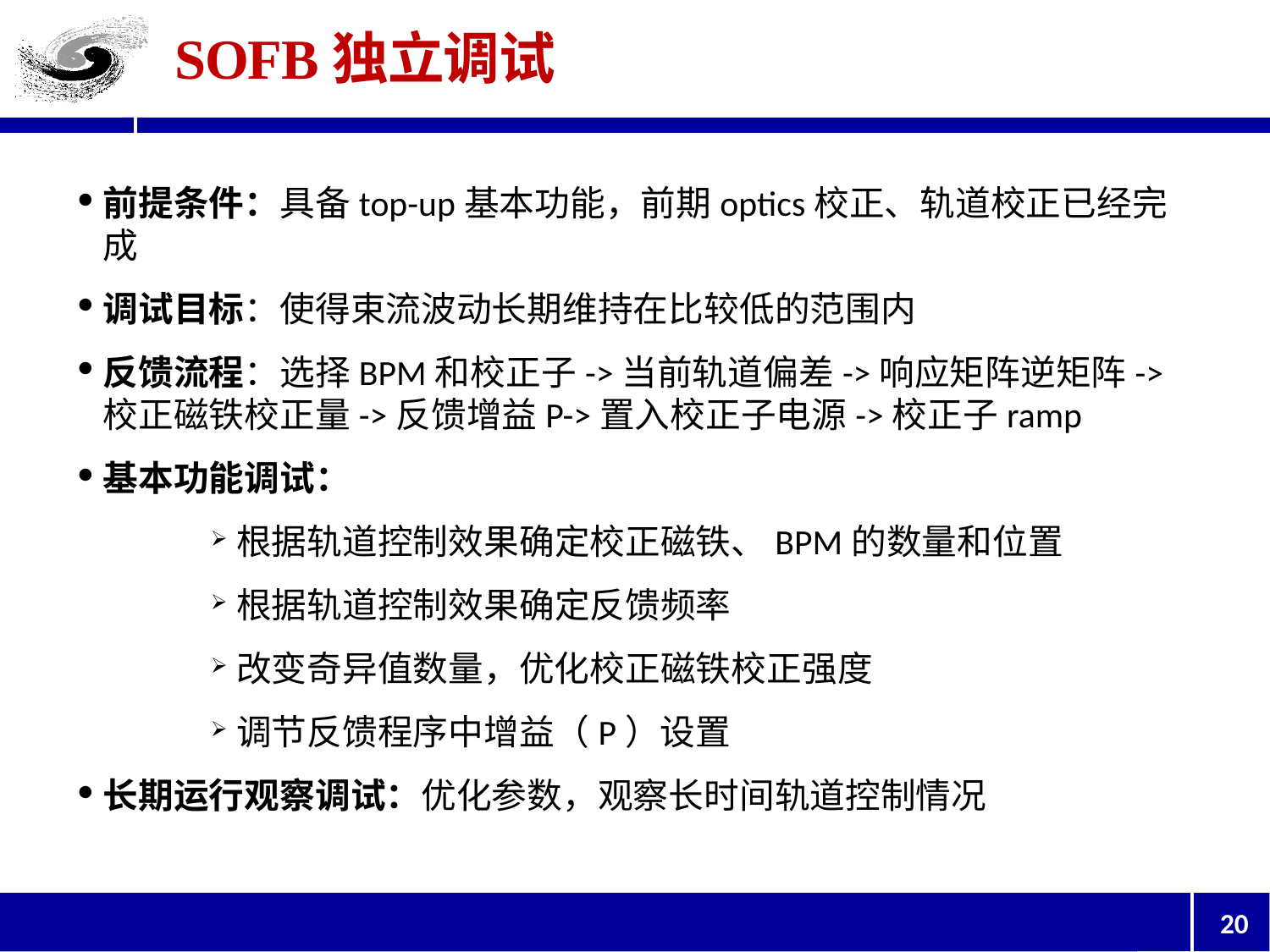

# SOFB独立调试

前提条件：具备top-up基本功能，前期optics校正、轨道校正已经完成
调试目标：使得束流波动长期维持在比较低的范围内
反馈流程：选择BPM和校正子->当前轨道偏差->响应矩阵逆矩阵->校正磁铁校正量->反馈增益P->置入校正子电源->校正子ramp
基本功能调试：
根据轨道控制效果确定校正磁铁、BPM的数量和位置
根据轨道控制效果确定反馈频率
改变奇异值数量，优化校正磁铁校正强度
调节反馈程序中增益（P）设置
长期运行观察调试：优化参数，观察长时间轨道控制情况